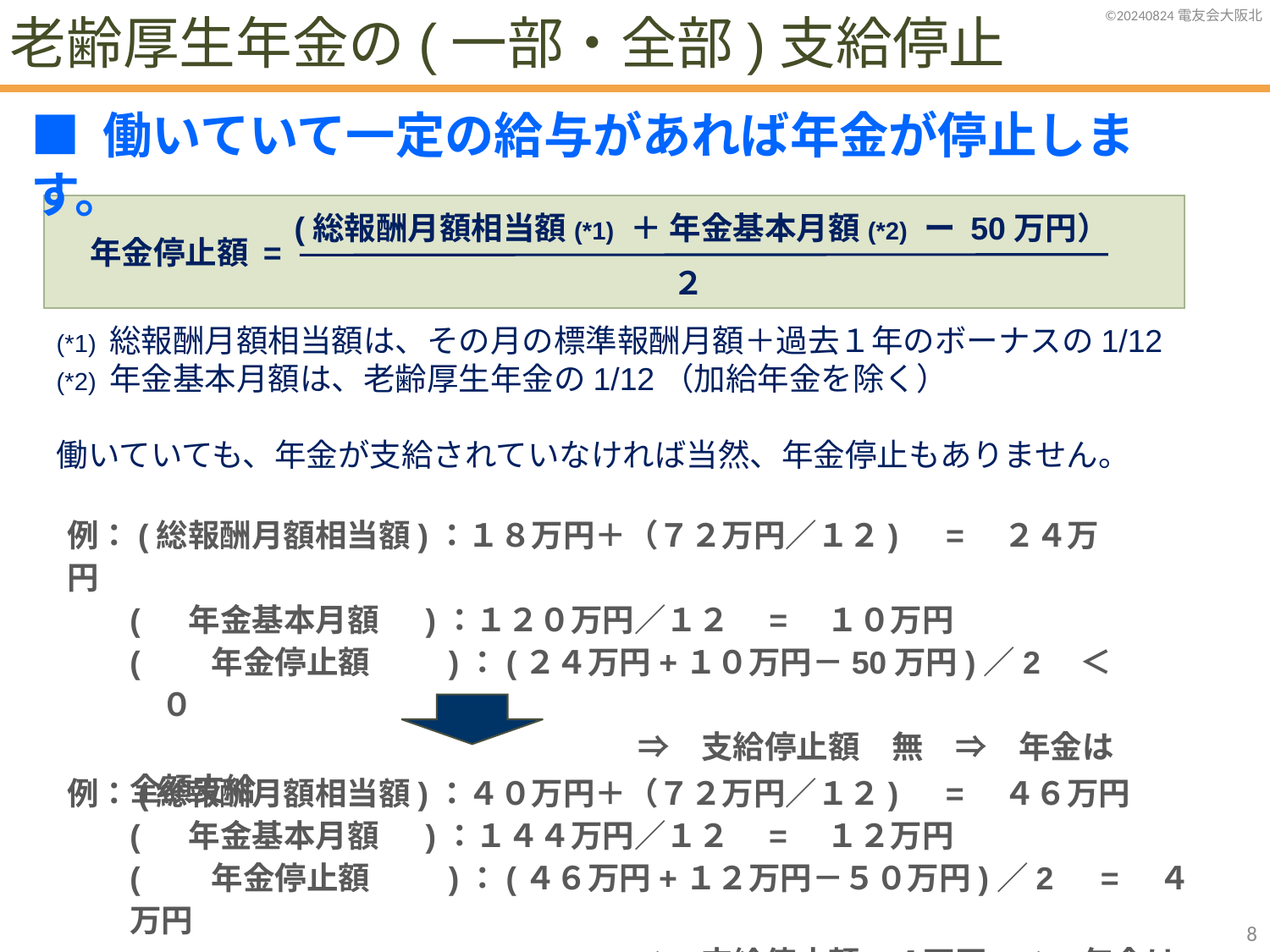

老齢厚生年金の(一部・全部)支給停止
■ 働いていて一定の給与があれば年金が停止します。

(総報酬月額相当額(*1) ＋ 年金基本月額(*2) ー 50万円）
年金停止額 =
２
(*1) 総報酬月額相当額は、その月の標準報酬月額＋過去１年のボーナスの1/12
(*2) 年金基本月額は、老齢厚生年金の1/12（加給年金を除く）

働いていても、年金が支給されていなければ当然、年金停止もありません。
例：(総報酬月額相当額)：１８万円＋（７２万円／１２)　=　２４万円
( 　年金基本月額　 )：１２０万円／１２　=　１０万円
(　　年金停止額　　 )：(２４万円+１０万円－50万円)／2　＜　０
　　　　　　　　　　　　　　　　⇒　支給停止額　無　⇒　年金は全額支給

例：(総報酬月額相当額)：４０万円＋（７２万円／１２)　=　４６万円
( 　年金基本月額　 )：１４４万円／１２　=　１２万円
(　　年金停止額　　 )：(４６万円+１２万円－５０万円)／2　=　４万円
　　　　　　　　　　　　　　　　⇒　支給停止額　４万円　⇒　年金は月●８万円支給
8